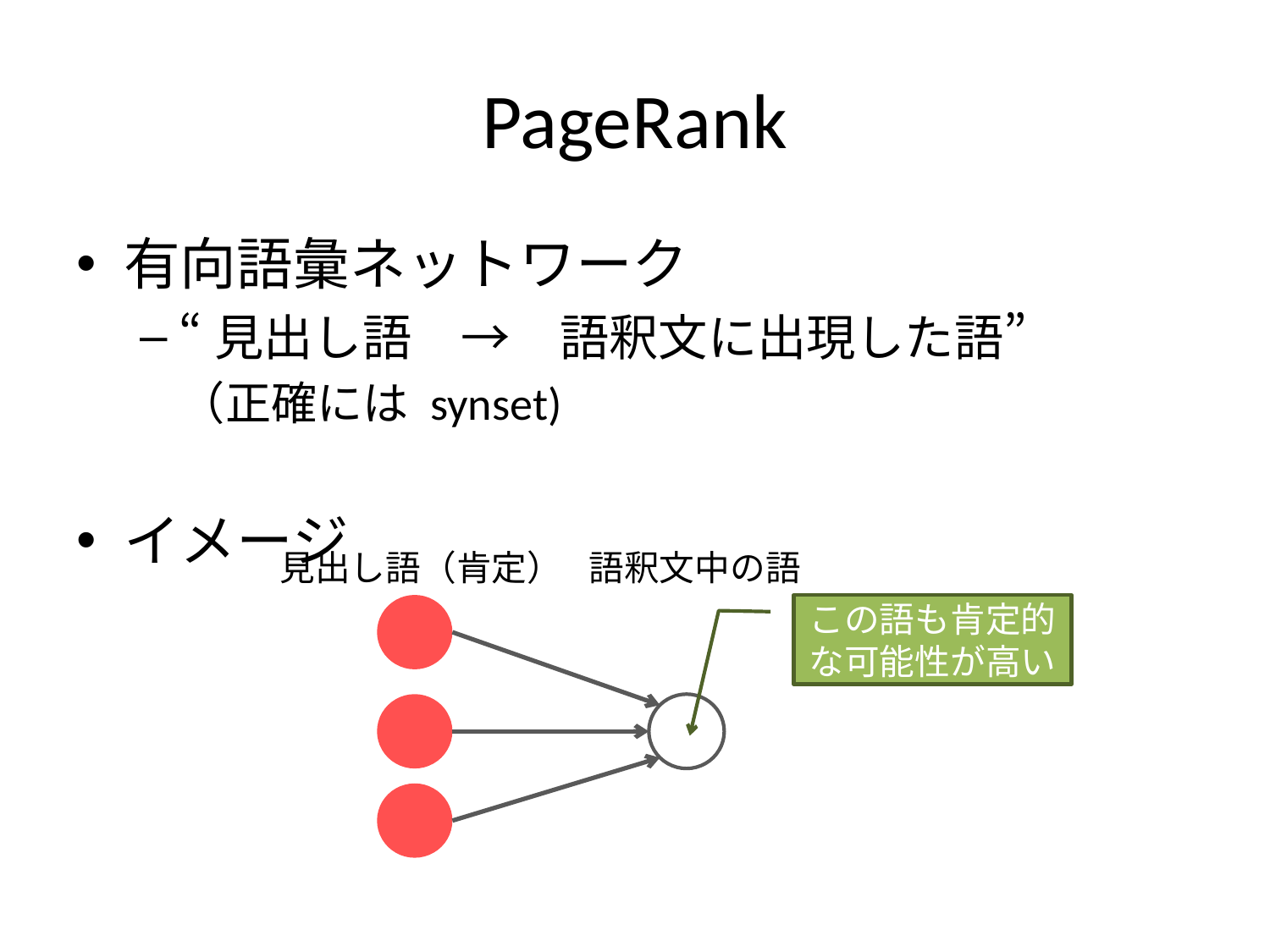

# PageRank
有向語彙ネットワーク
“見出し語　→　語釈文に出現した語”
	（正確には synset)

イメージ
見出し語（肯定）
語釈文中の語

この語も肯定的
な可能性が高い